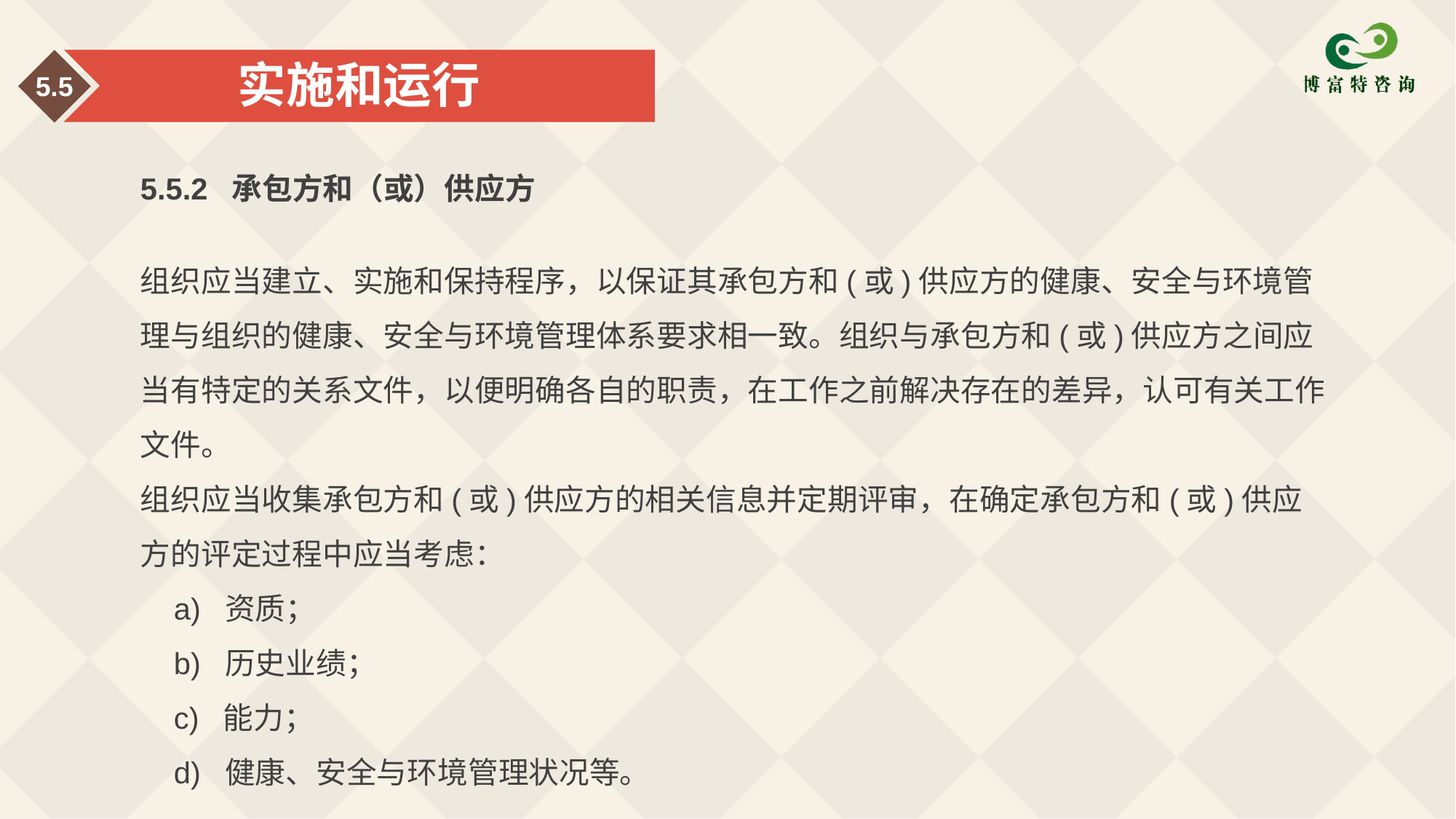

实施和运行

5.5
5.5.2  承包方和（或）供应方
组织应当建立、实施和保持程序，以保证其承包方和(或)供应方的健康、安全与环境管理与组织的健康、安全与环境管理体系要求相一致。组织与承包方和(或)供应方之间应当有特定的关系文件，以便明确各自的职责，在工作之前解决存在的差异，认可有关工作文件。
组织应当收集承包方和(或)供应方的相关信息并定期评审，在确定承包方和(或)供应方的评定过程中应当考虑：
    a)  资质；
    b)  历史业绩；
    c)  能力；
    d)  健康、安全与环境管理状况等。